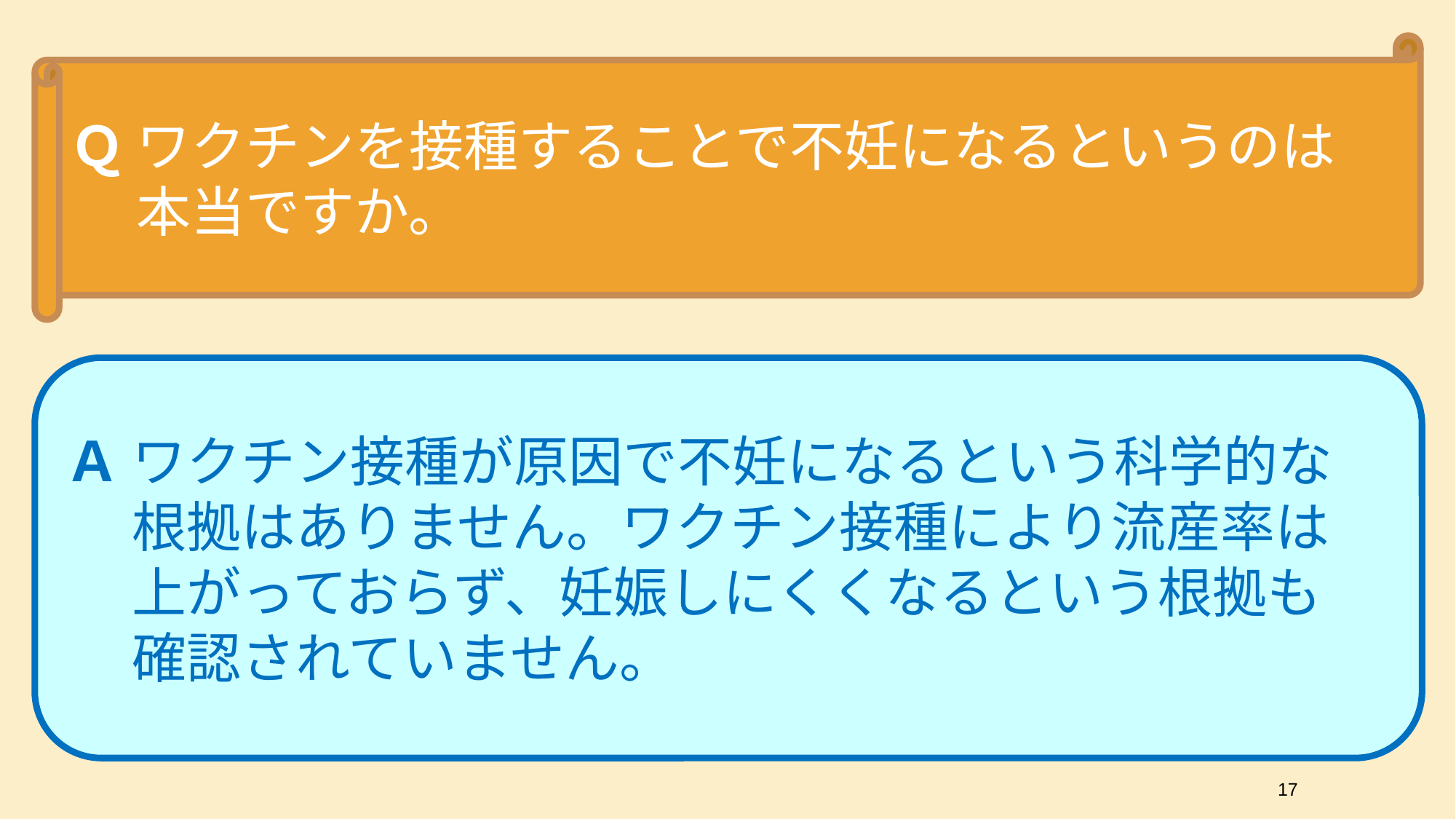

Ｑ ワクチンを接種することで不妊になるというのは
　 本当ですか。
Ａ ワクチン接種が原因で不妊になるという科学的な
　 根拠はありません。ワクチン接種により流産率は
　 上がっておらず、妊娠しにくくなるという根拠も
　 確認されていません。
17